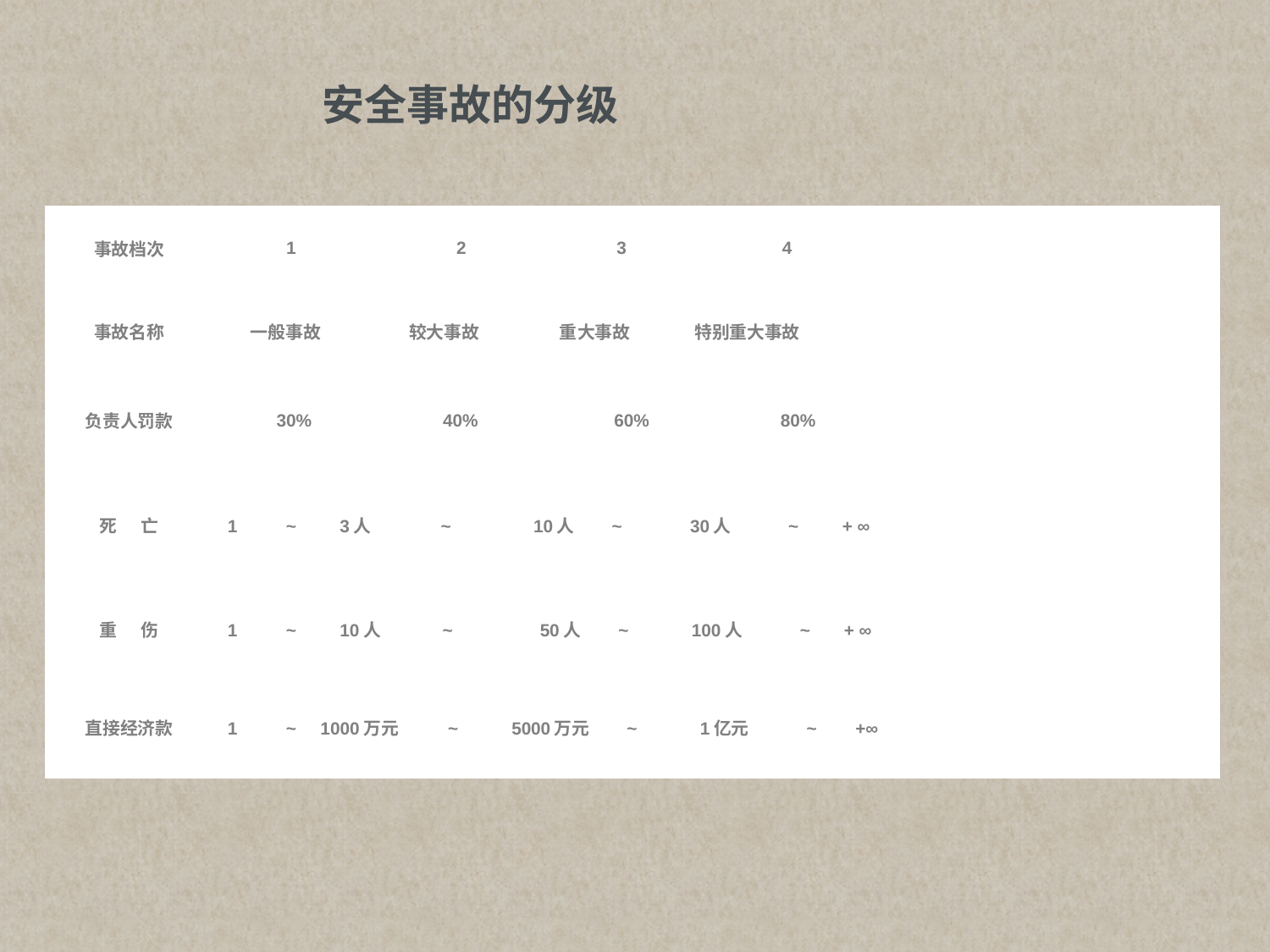

# 安全事故的分级
| 事故档次 | 1 2 3 4 |
| --- | --- |
| 事故名称 | 一般事故 较大事故 重大事故 特别重大事故 |
| 负责人罚款 | 30% 40% 60% 80% |
| 死 亡 | 1 ~ 3人 ~ 10人 ~ 30人 ~ + ∞ |
| 重 伤 | 1 ~ 10人 ~ 50人 ~ 100人 ~ + ∞ |
| 直接经济款 | 1 ~ 1000万元 ~ 5000万元 ~ 1亿元 ~ +∞ |